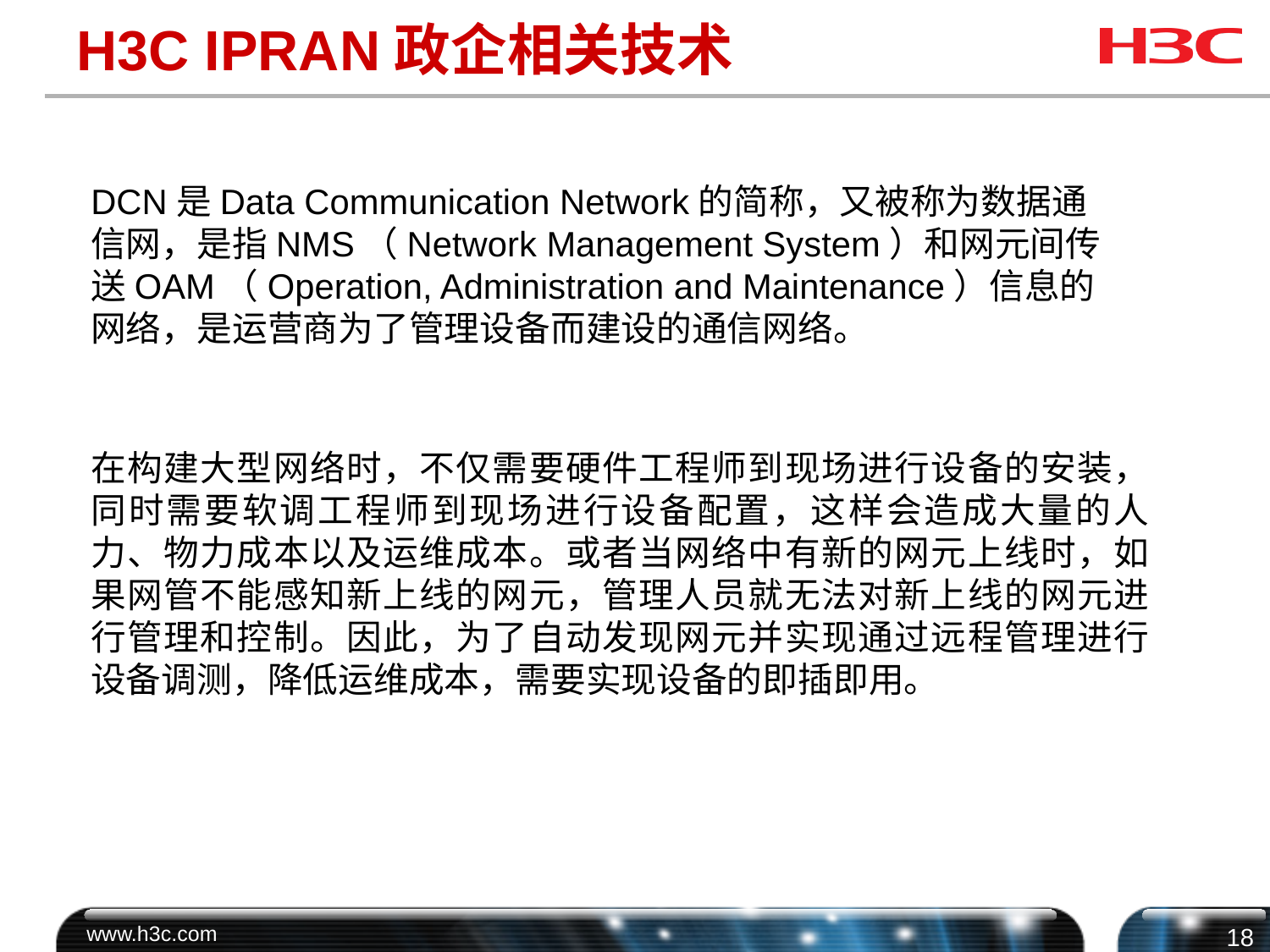

# H3C IPRAN政企相关技术
DCN是Data Communication Network的简称，又被称为数据通信网，是指NMS（Network Management System）和网元间传送OAM（Operation, Administration and Maintenance）信息的网络，是运营商为了管理设备而建设的通信网络。
在构建大型网络时，不仅需要硬件工程师到现场进行设备的安装，同时需要软调工程师到现场进行设备配置，这样会造成大量的人力、物力成本以及运维成本。或者当网络中有新的网元上线时，如果网管不能感知新上线的网元，管理人员就无法对新上线的网元进行管理和控制。因此，为了自动发现网元并实现通过远程管理进行设备调测，降低运维成本，需要实现设备的即插即用。